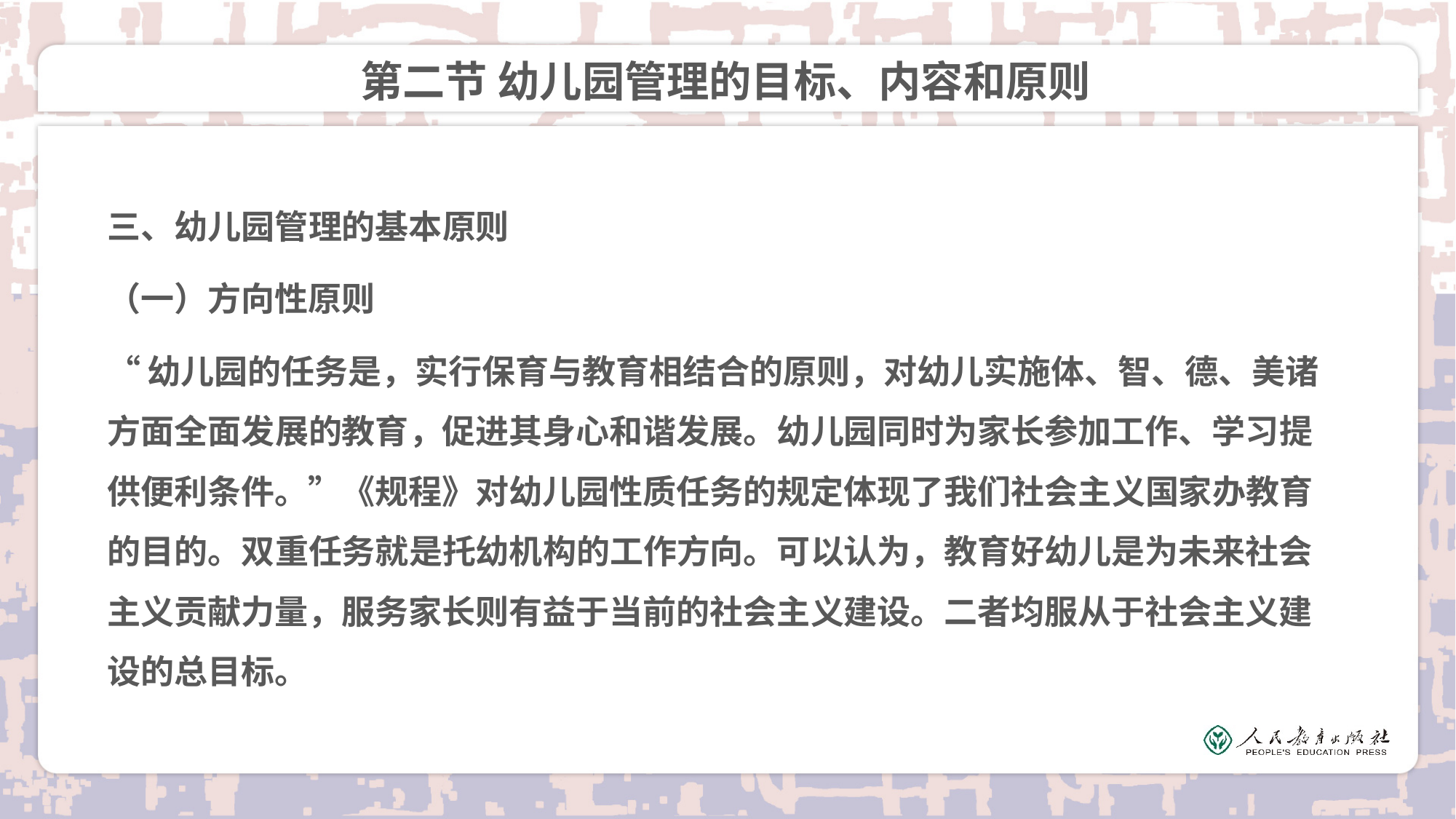

# 第二节 幼儿园管理的目标、内容和原则
三、幼儿园管理的基本原则
（一）方向性原则
“幼儿园的任务是，实行保育与教育相结合的原则，对幼儿实施体、智、德、美诸方面全面发展的教育，促进其身心和谐发展。幼儿园同时为家长参加工作、学习提供便利条件。”《规程》对幼儿园性质任务的规定体现了我们社会主义国家办教育的目的。双重任务就是托幼机构的工作方向。可以认为，教育好幼儿是为未来社会主义贡献力量，服务家长则有益于当前的社会主义建设。二者均服从于社会主义建设的总目标。